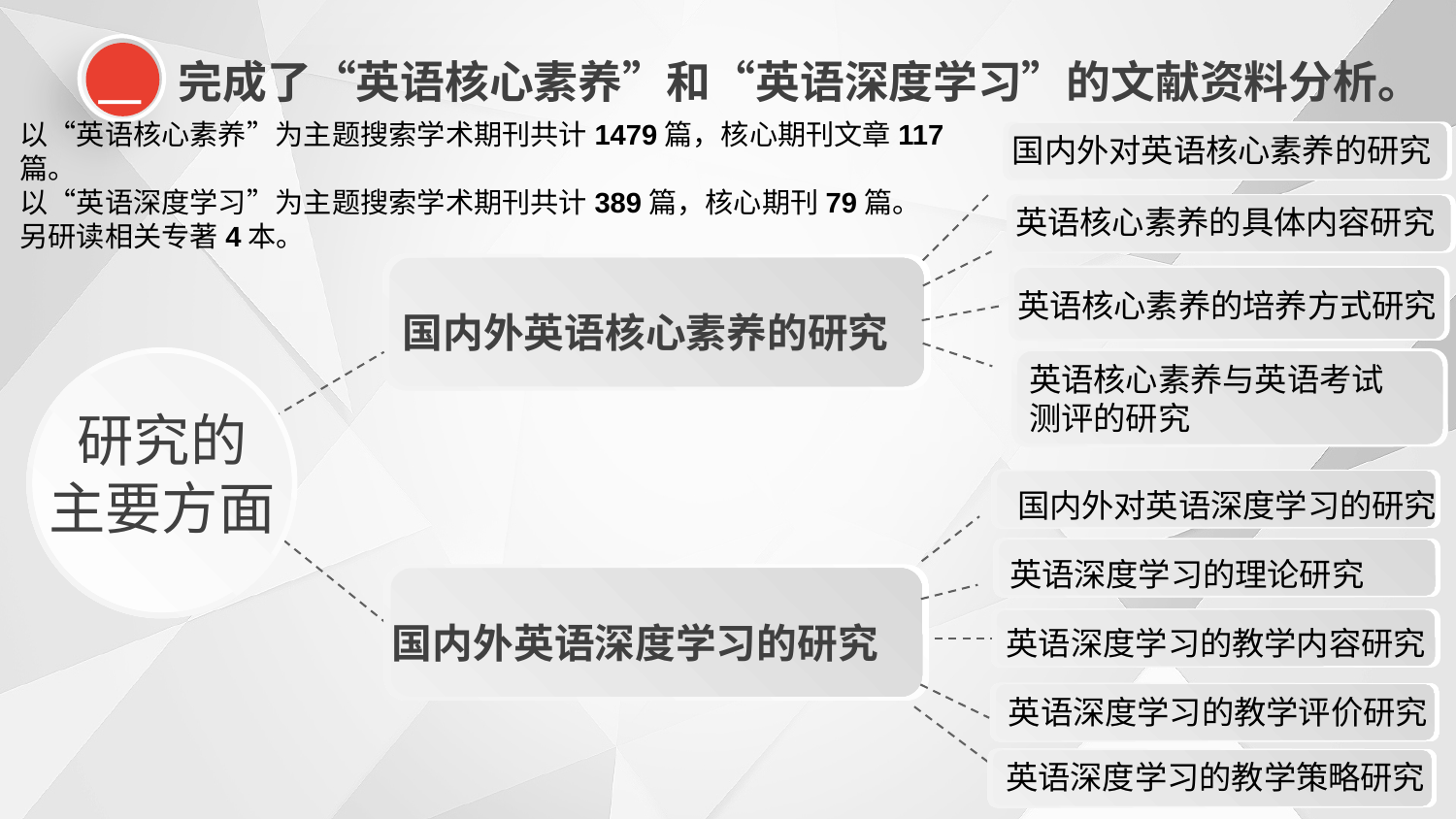

一

完成了“英语核心素养”和“英语深度学习”的文献资料分析。
以“英语核心素养”为主题搜索学术期刊共计1479篇，核心期刊文章117篇。
以“英语深度学习”为主题搜索学术期刊共计389篇，核心期刊79篇。
另研读相关专著4本。

国内外对英语核心素养的研究

英语核心素养的具体内容研究

 国内外英语核心素养的研究

英语核心素养的培养方式研究

英语核心素养与英语考试
测评的研究
研究的
主要方面

国内外对英语深度学习的研究

英语深度学习的理论研究

国内外英语深度学习的研究

英语深度学习的教学内容研究

英语深度学习的教学评价研究

英语深度学习的教学策略研究